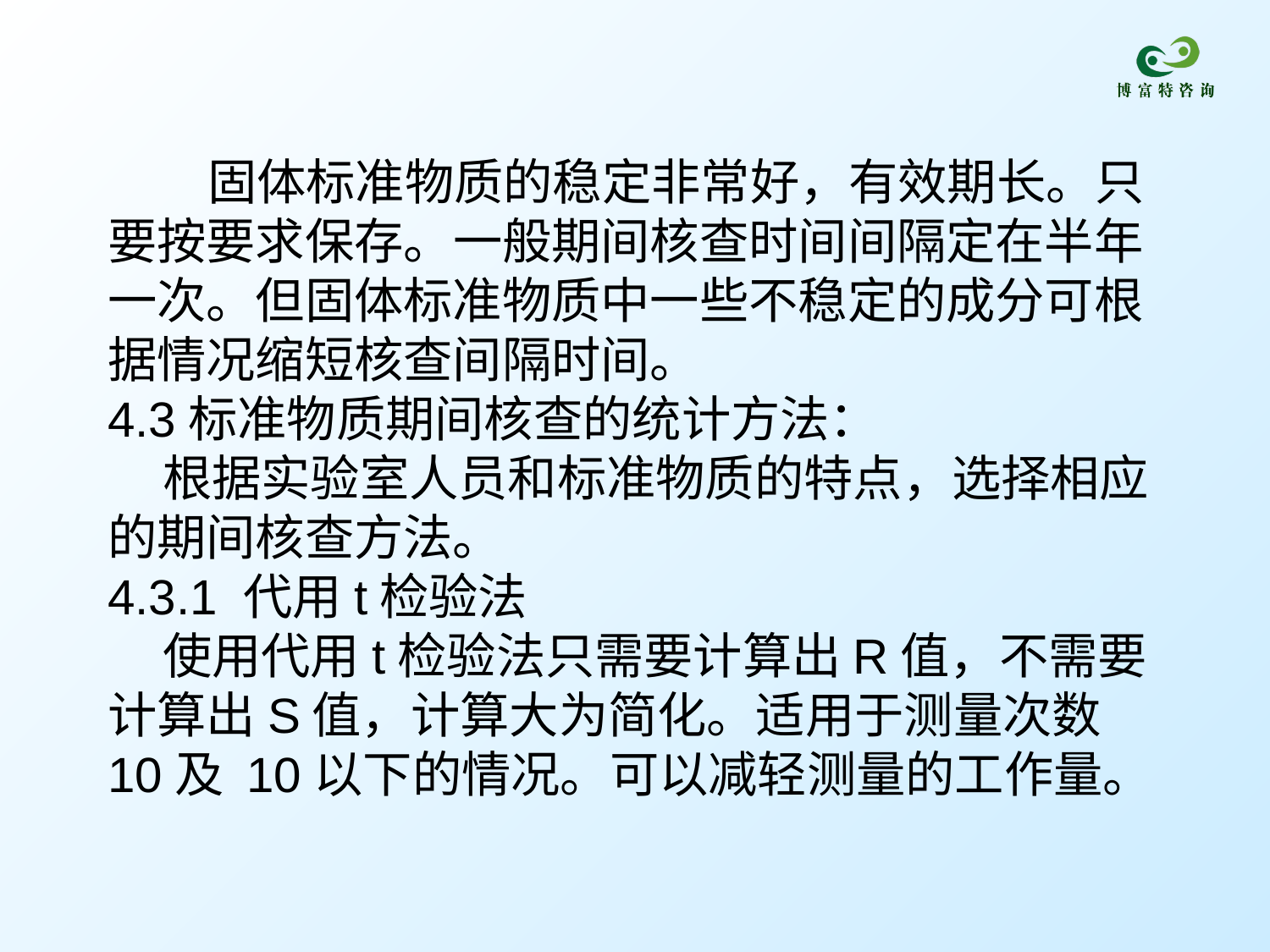

固体标准物质的稳定非常好，有效期长。只要按要求保存。一般期间核查时间间隔定在半年一次。但固体标准物质中一些不稳定的成分可根据情况缩短核查间隔时间。
4.3标准物质期间核查的统计方法：
     根据实验室人员和标准物质的特点，选择相应的期间核查方法。
4.3.1 代用t检验法
     使用代用t检验法只需要计算出R值，不需要计算出S值，计算大为简化。适用于测量次数10及 10以下的情况。可以减轻测量的工作量。